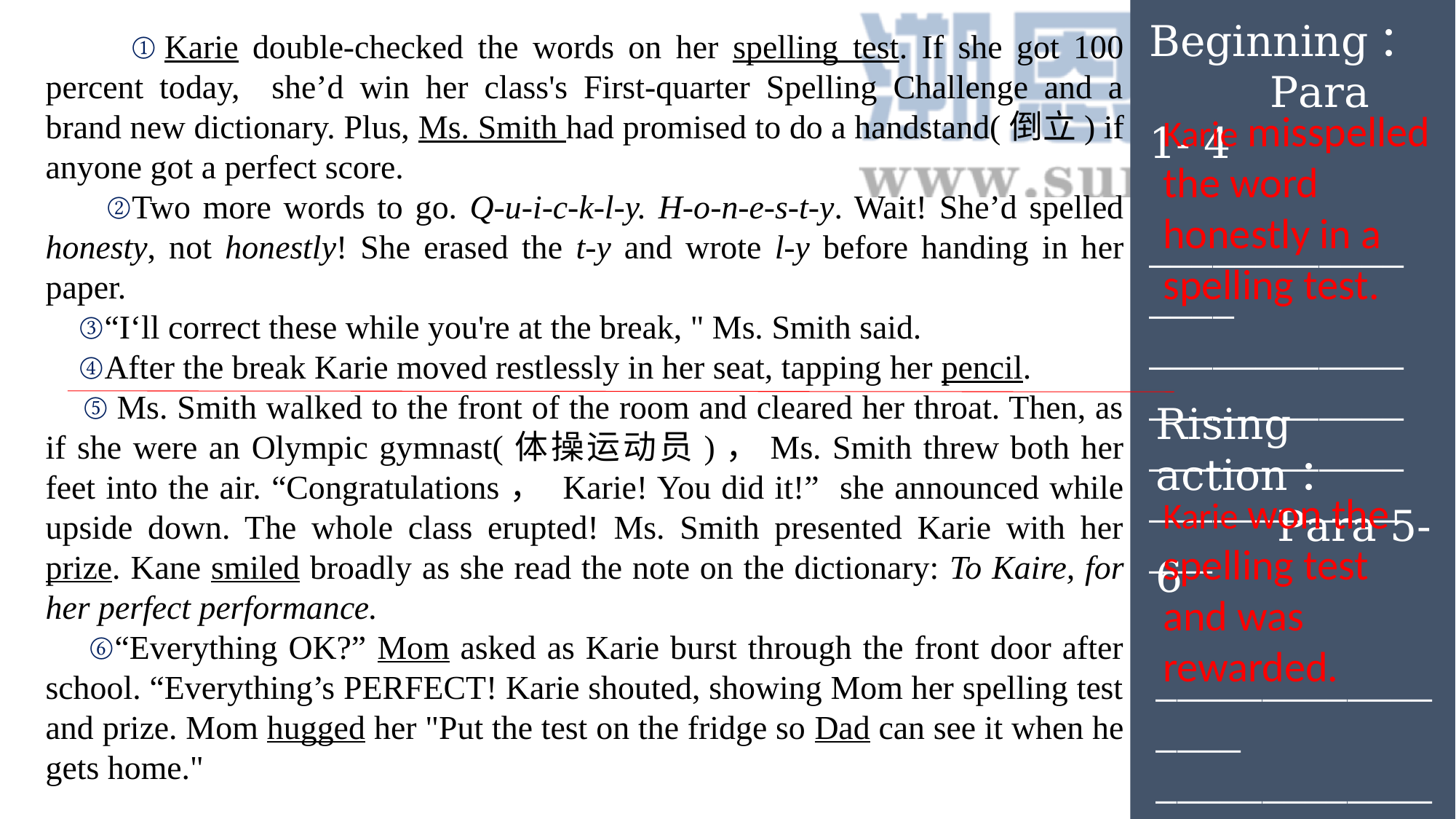

Beginning：
         Para 1- 4
 ________________ ___________________________________________________
      ①Karie double-checked the words on her spelling test. If she got 100 percent today,  she’d win her class's First-quarter Spelling Challenge and a brand new dictionary. Plus, Ms. Smith had promised to do a handstand(倒立) if anyone got a perfect score.
     ②Two more words to go. Q-u-i-c-k-l-y. H-o-n-e-s-t-y. Wait! She’d spelled honesty, not honestly! She erased the t-y and wrote l-y before handing in her paper.
    ③“I‘ll correct these while you're at the break, " Ms. Smith said.
    ④After the break Karie moved restlessly in her seat, tapping her pencil.
    ⑤Ms. Smith walked to the front of the room and cleared her throat. Then, as if she were an Olympic gymnast(体操运动员)，Ms. Smith threw both her feet into the air. “Congratulations， Karie! You did it!”  she announced while upside down. The whole class erupted! Ms. Smith presented Karie with her prize. Kane smiled broadly as she read the note on the dictionary: To Kaire, for her perfect performance.
    ⑥“Everything OK?” Mom asked as Karie burst through the front door after school. “Everything’s PERFECT! Karie shouted, showing Mom her spelling test and prize. Mom hugged her "Put the test on the fridge so Dad can see it when he gets home."
Karie misspelled the word honestly in a spelling test.
Rising action：
         Para 5- 6
 _________________ ______________________________________________________
Karie won the spelling test and was rewarded.